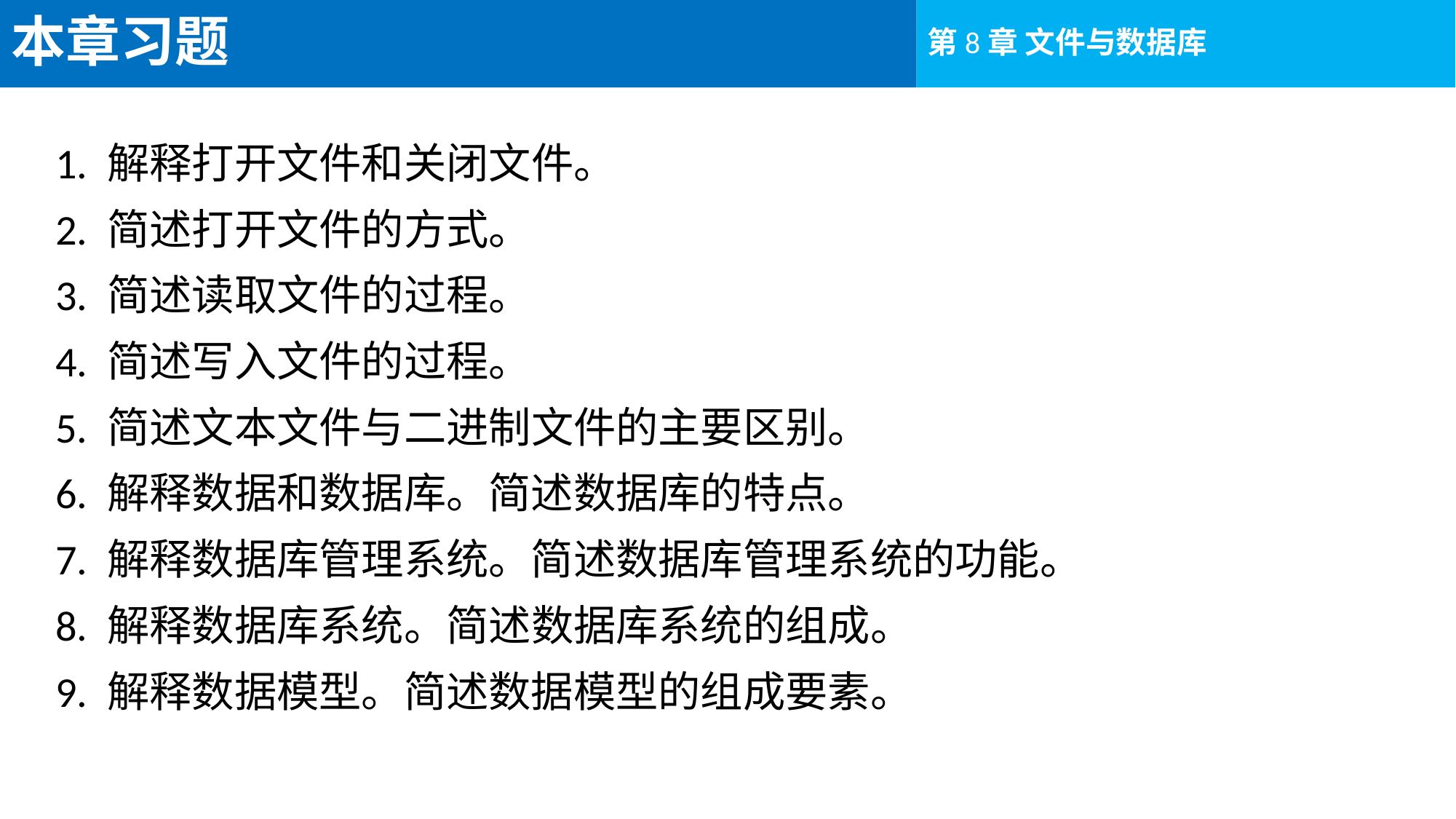

# 本章习题
1. 解释打开文件和关闭文件。
2. 简述打开文件的方式。
3. 简述读取文件的过程。
4. 简述写入文件的过程。
5. 简述文本文件与二进制文件的主要区别。
6. 解释数据和数据库。简述数据库的特点。
7. 解释数据库管理系统。简述数据库管理系统的功能。
8. 解释数据库系统。简述数据库系统的组成。
9. 解释数据模型。简述数据模型的组成要素。